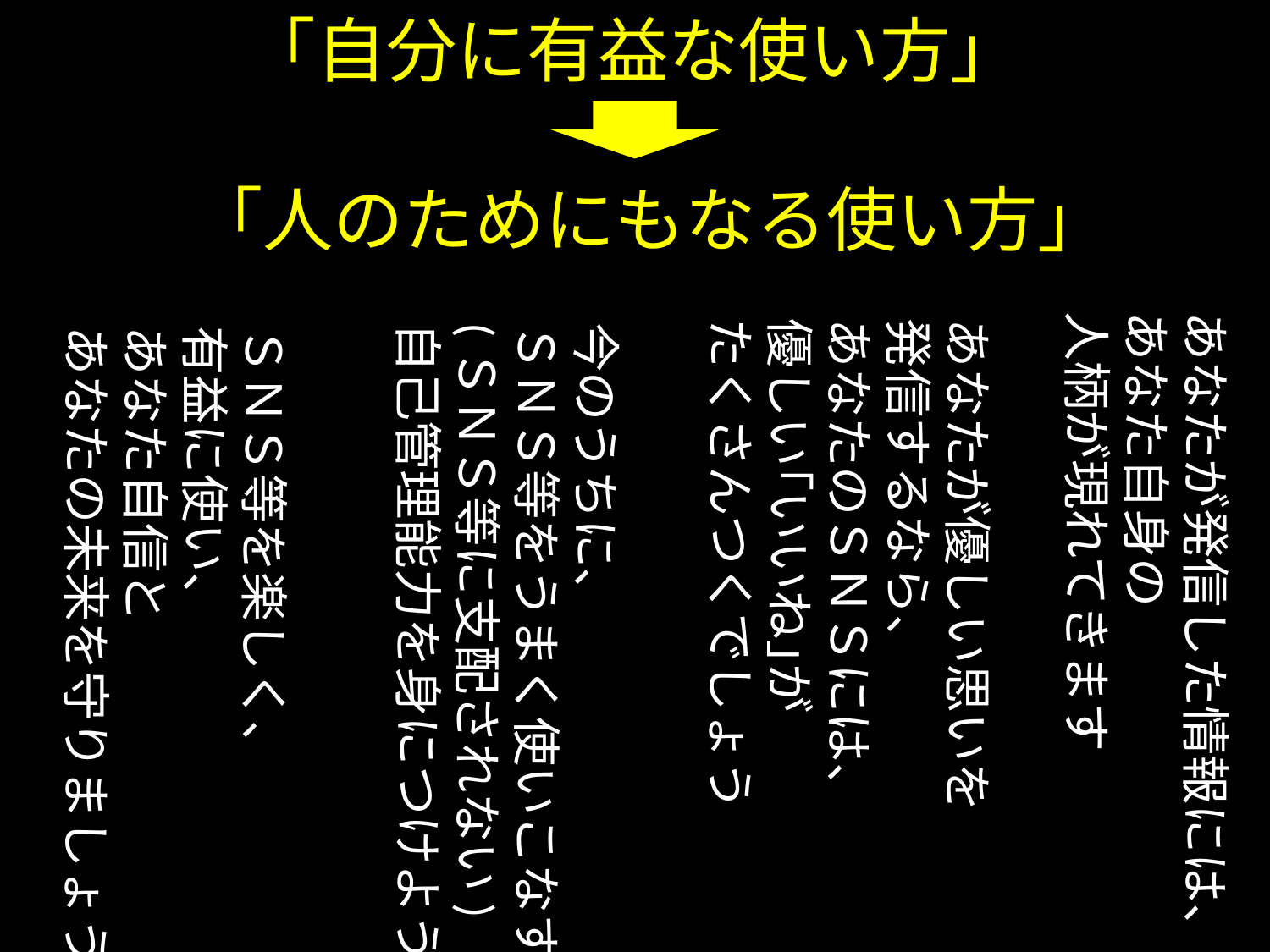

｢自分に有益な使い方」

「人のためにもなる使い方」

あなたが発信した情報には、
あなた自身の
人柄が現れてきます
あなたが優しい思いを
発信するなら、
あなたのＳＮＳには、
優しい｢いいね｣が
たくさんつくでしょう
今のうちに、
ＳＮＳ等をうまく使いこなす
(ＳＮＳ等に支配されない)
自己管理能力を身につけよう
ＳＮＳ等を楽しく、
有益に使い、
あなた自信と
あなたの未来を守りましょう